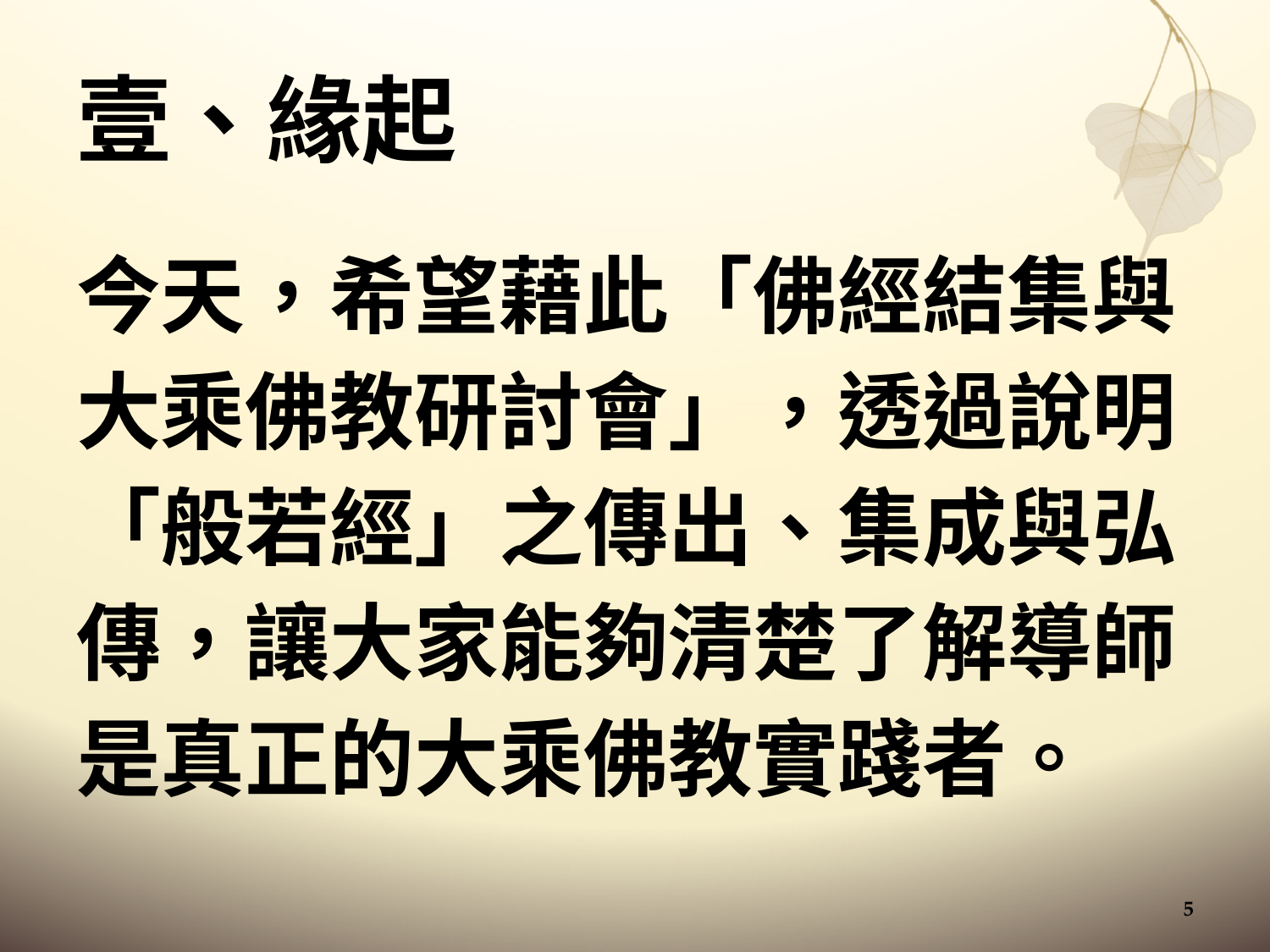

# 壹、緣起
今天，希望藉此「佛經結集與大乘佛教研討會」，透過說明「般若經」之傳出、集成與弘傳，讓大家能夠清楚了解導師是真正的大乘佛教實踐者。
5